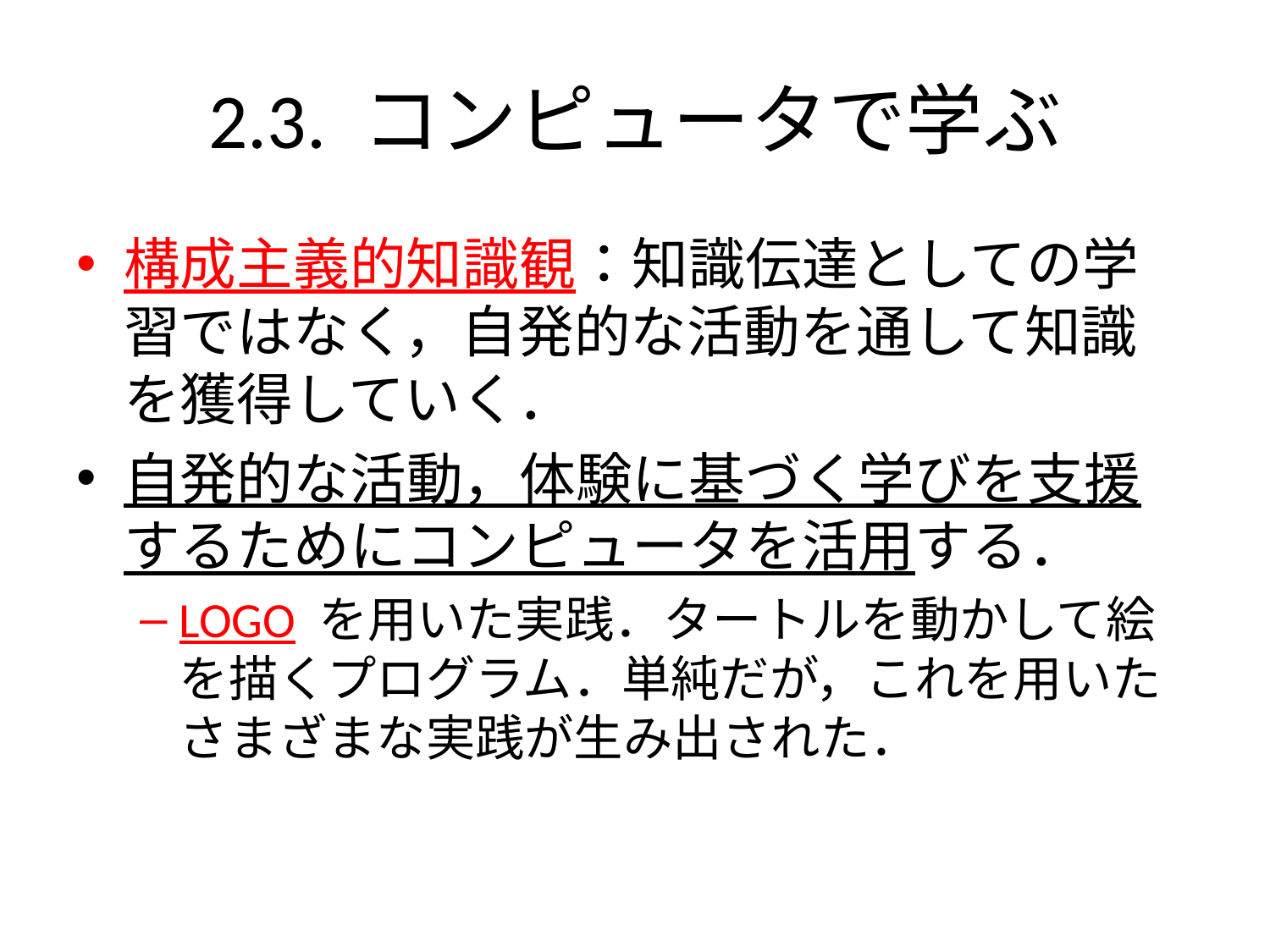

# 2.3. コンピュータで学ぶ
構成主義的知識観：知識伝達としての学習ではなく，自発的な活動を通して知識を獲得していく．
自発的な活動，体験に基づく学びを支援するためにコンピュータを活用する．
LOGO を用いた実践．タートルを動かして絵を描くプログラム．単純だが，これを用いたさまざまな実践が生み出された．